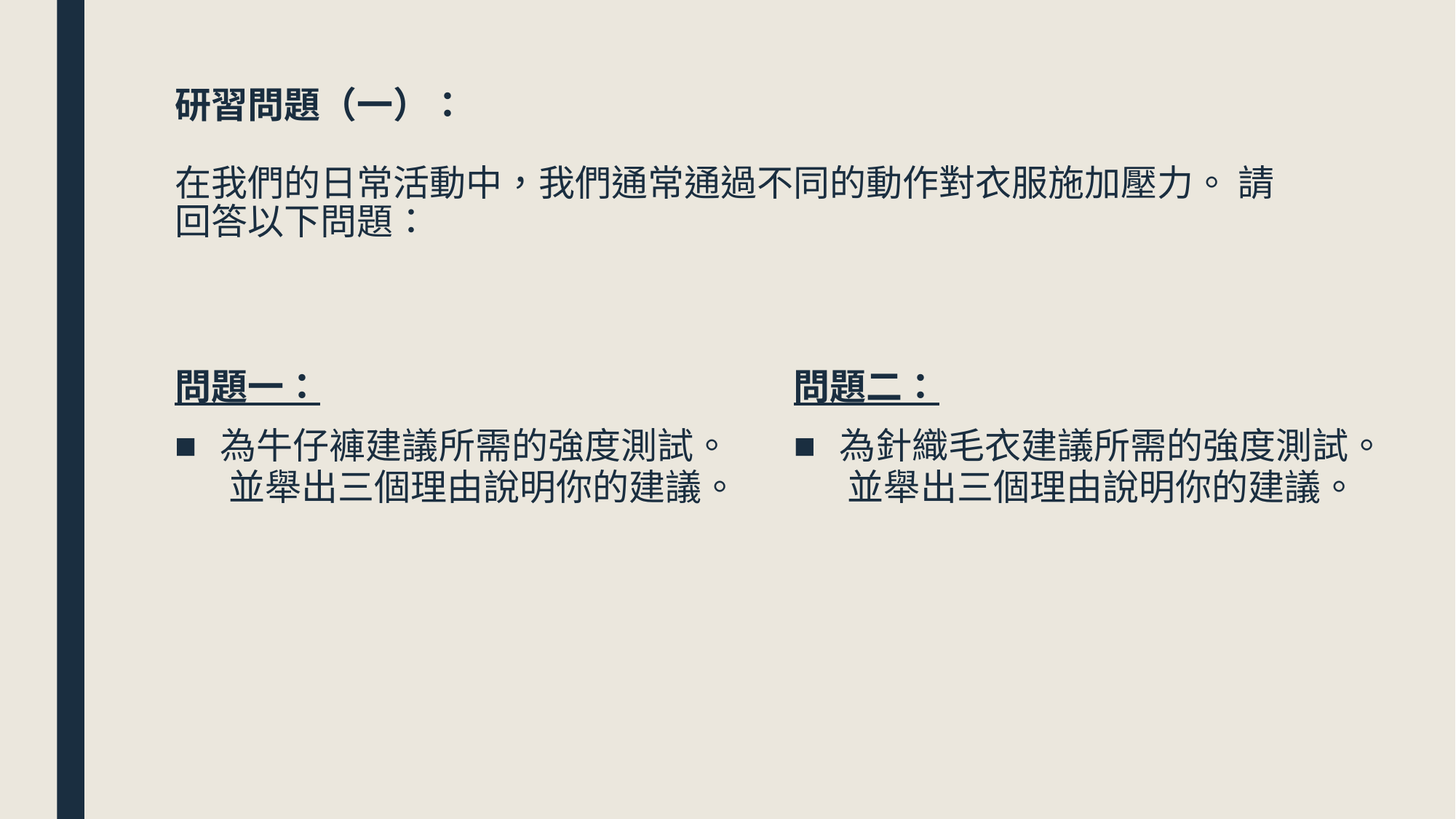

# 研習問題（一）： 在我們的日常活動中，我們通常通過不同的動作對衣服施加壓力。 請回答以下問題：
問題二：
為針織毛衣建議所需的強度測試。 並舉出三個理由說明你的建議。
問題一：
為牛仔褲建議所需的強度測試。 並舉出三個理由說明你的建議。